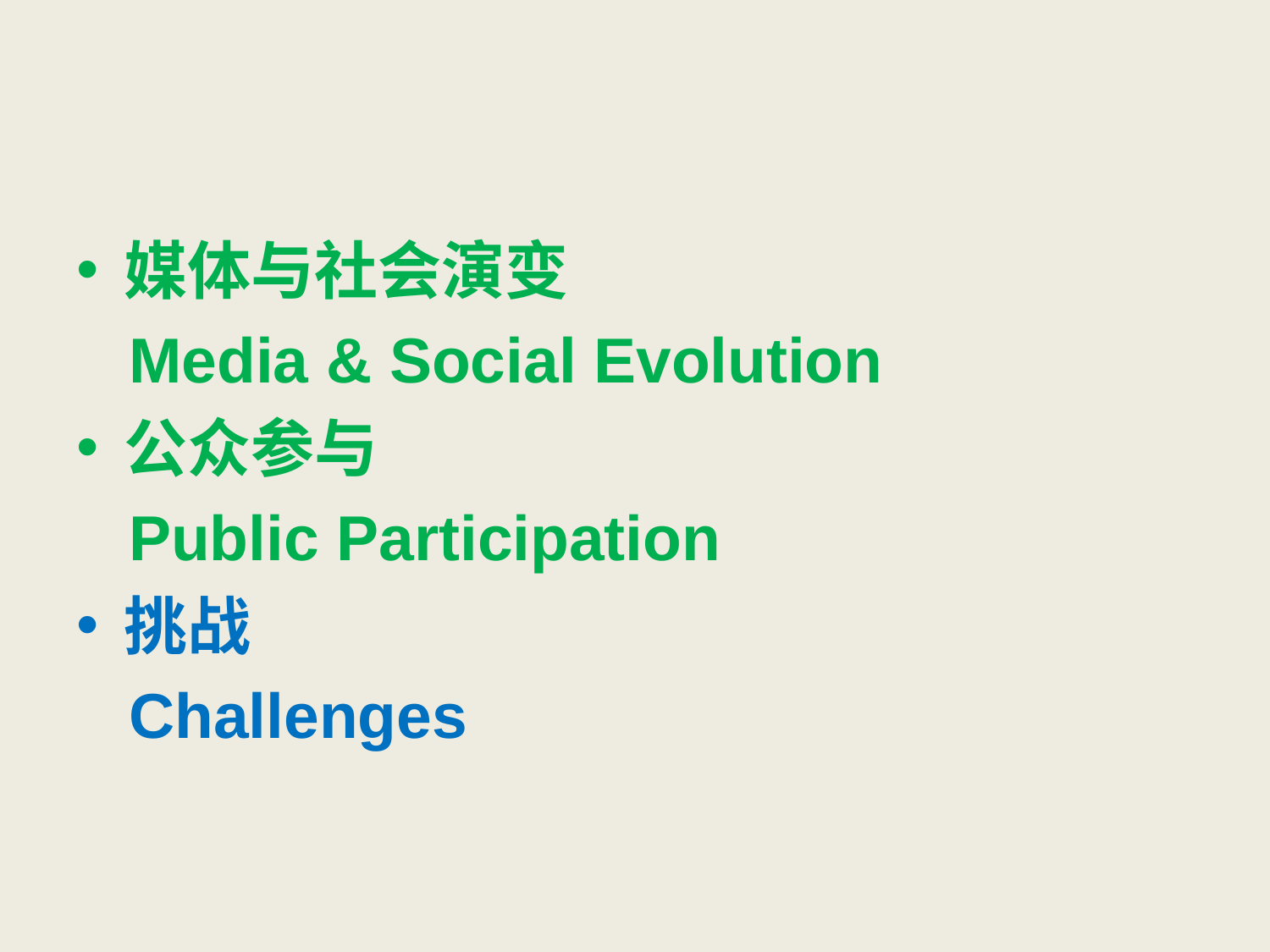

#
媒体与社会演变
   Media & Social Evolution
公众参与
   Public Participation
挑战
   Challenges